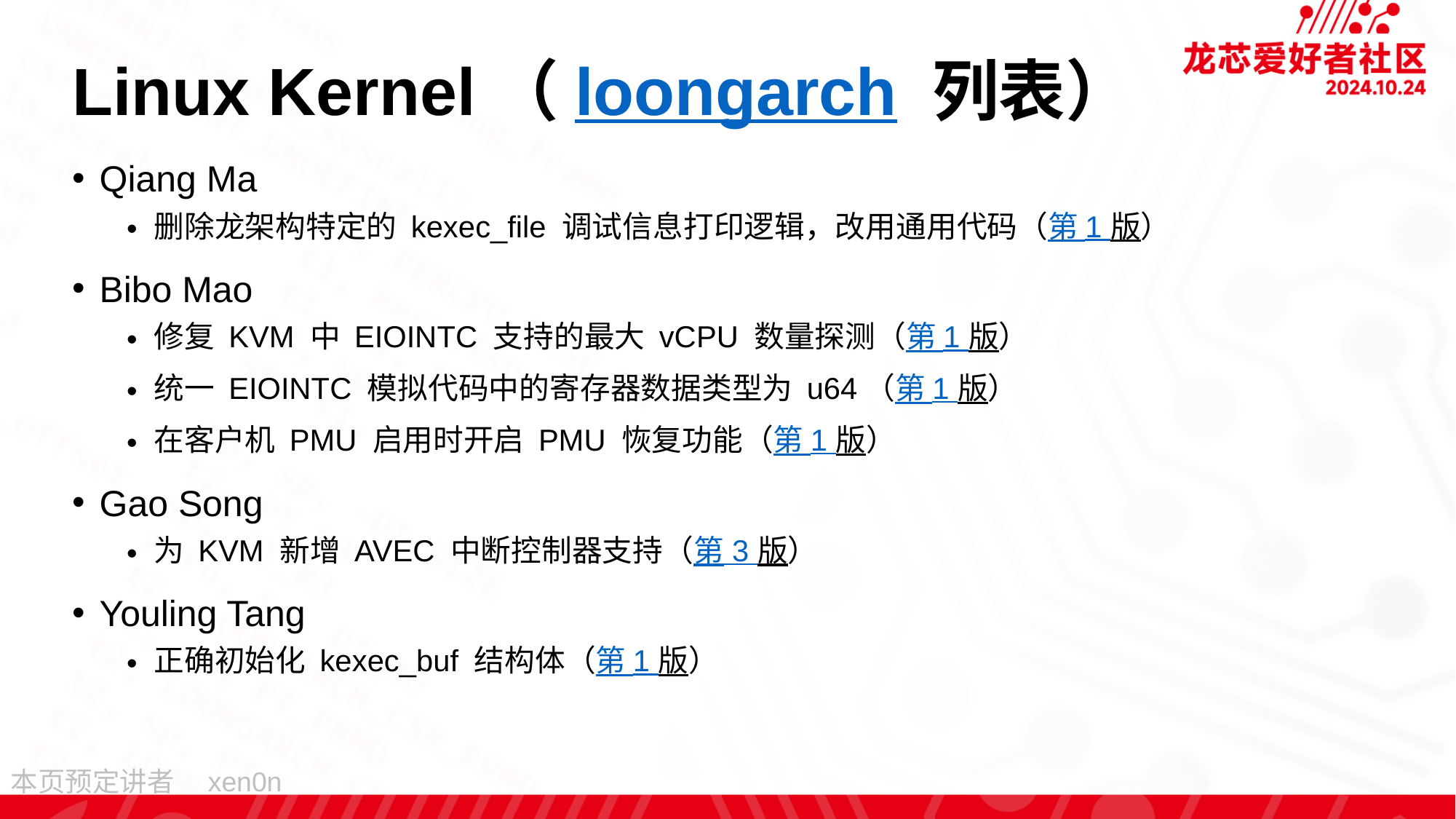

# Linux Kernel（loongarch 列表）
Qiang Ma
删除龙架构特定的 kexec_file 调试信息打印逻辑，改用通用代码（第 1 版）
Bibo Mao
修复 KVM 中 EIOINTC 支持的最大 vCPU 数量探测（第 1 版）
统一 EIOINTC 模拟代码中的寄存器数据类型为 u64（第 1 版）
在客户机 PMU 启用时开启 PMU 恢复功能（第 1 版）
Gao Song
为 KVM 新增 AVEC 中断控制器支持（第 3 版）
Youling Tang
正确初始化 kexec_buf 结构体（第 1 版）
xen0n